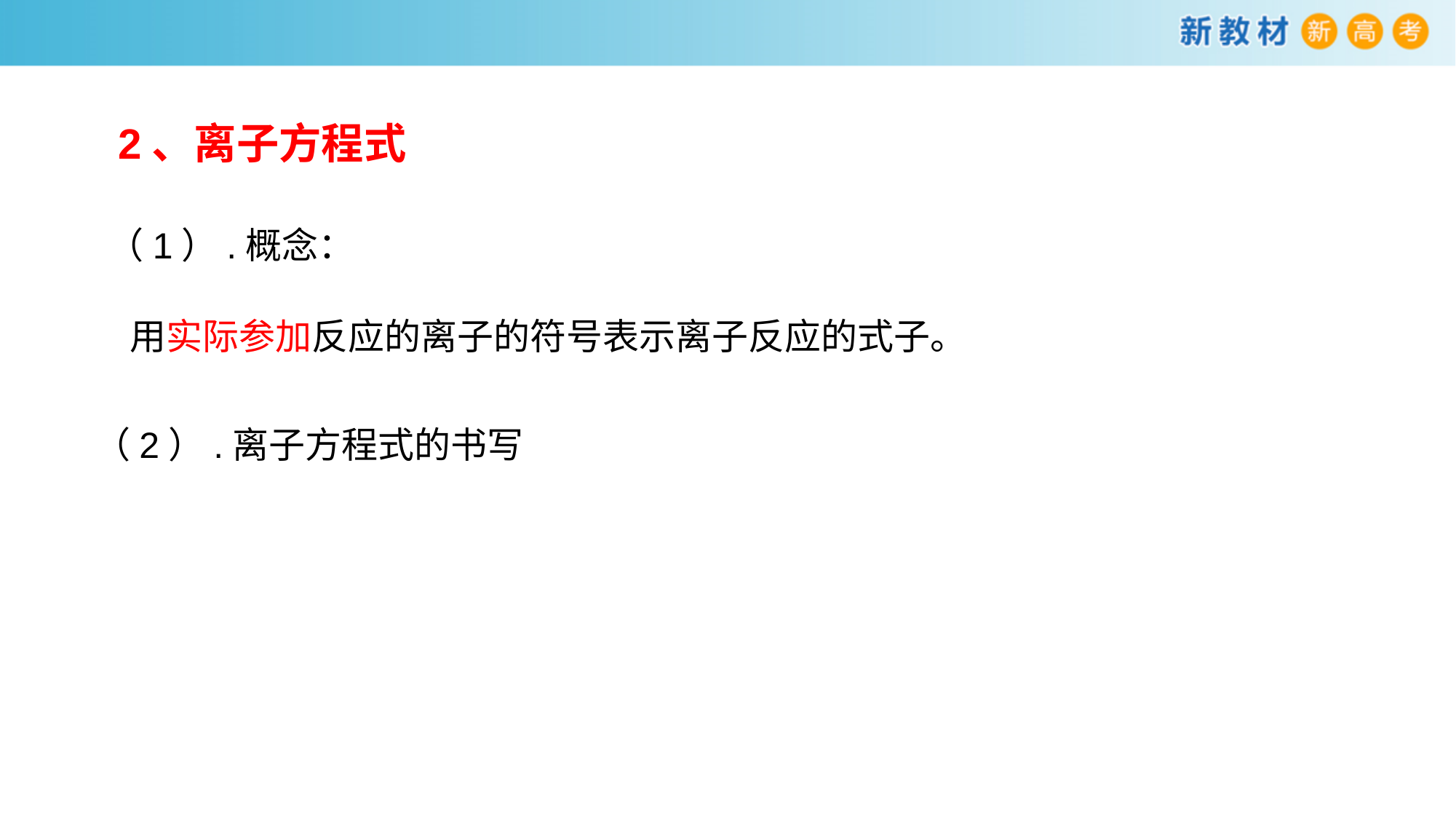

2、离子方程式
（1）.概念：
用实际参加反应的离子的符号表示离子反应的式子。
（2）.离子方程式的书写